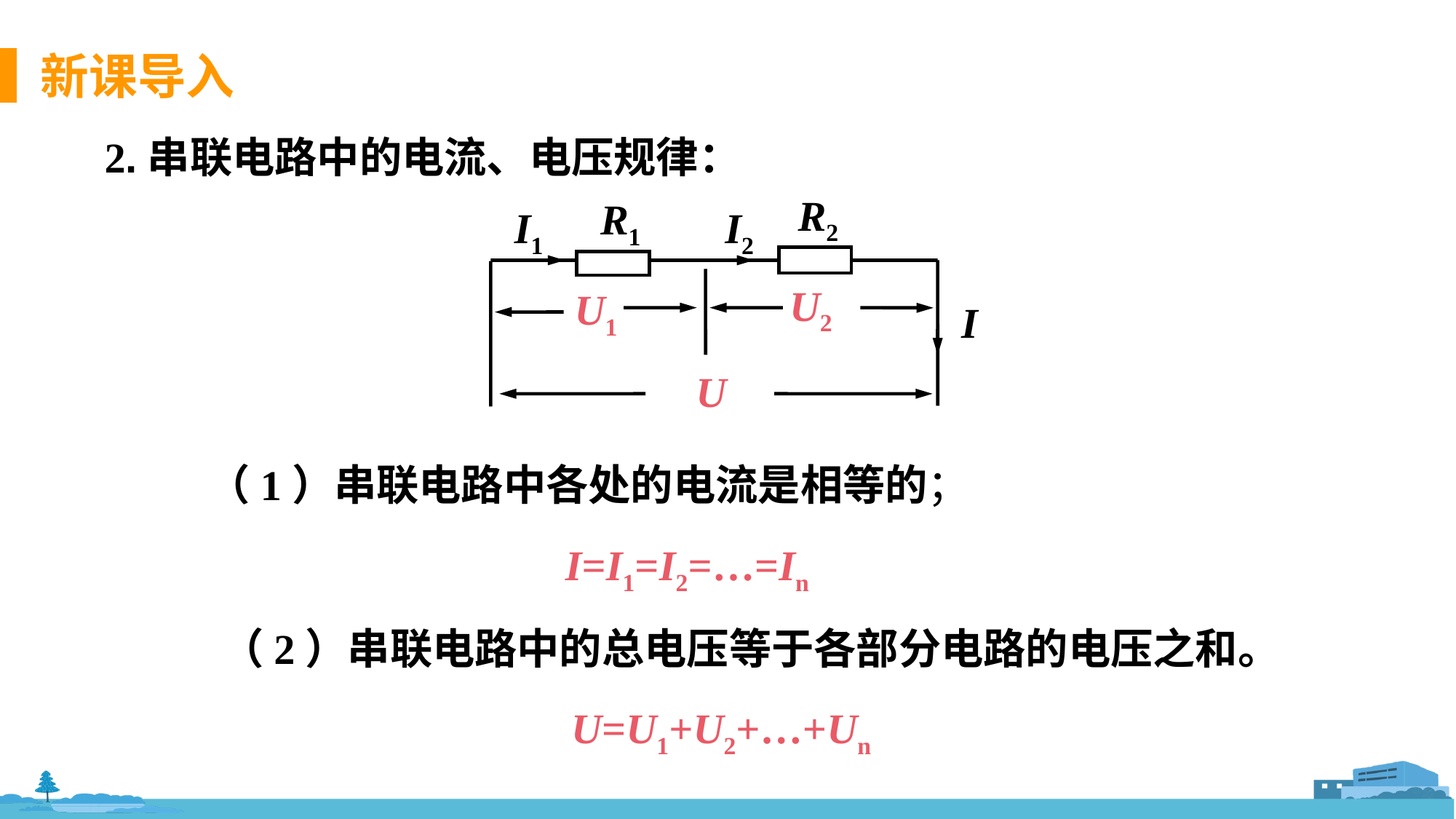

2.串联电路中的电流、电压规律：
R2
R1
I1
I2

U2
U1
I

U

　　（1）串联电路中各处的电流是相等的；
I=I1=I2=…=In
　　（2）串联电路中的总电压等于各部分电路的电压之和。      U=U1+U2+…+Un